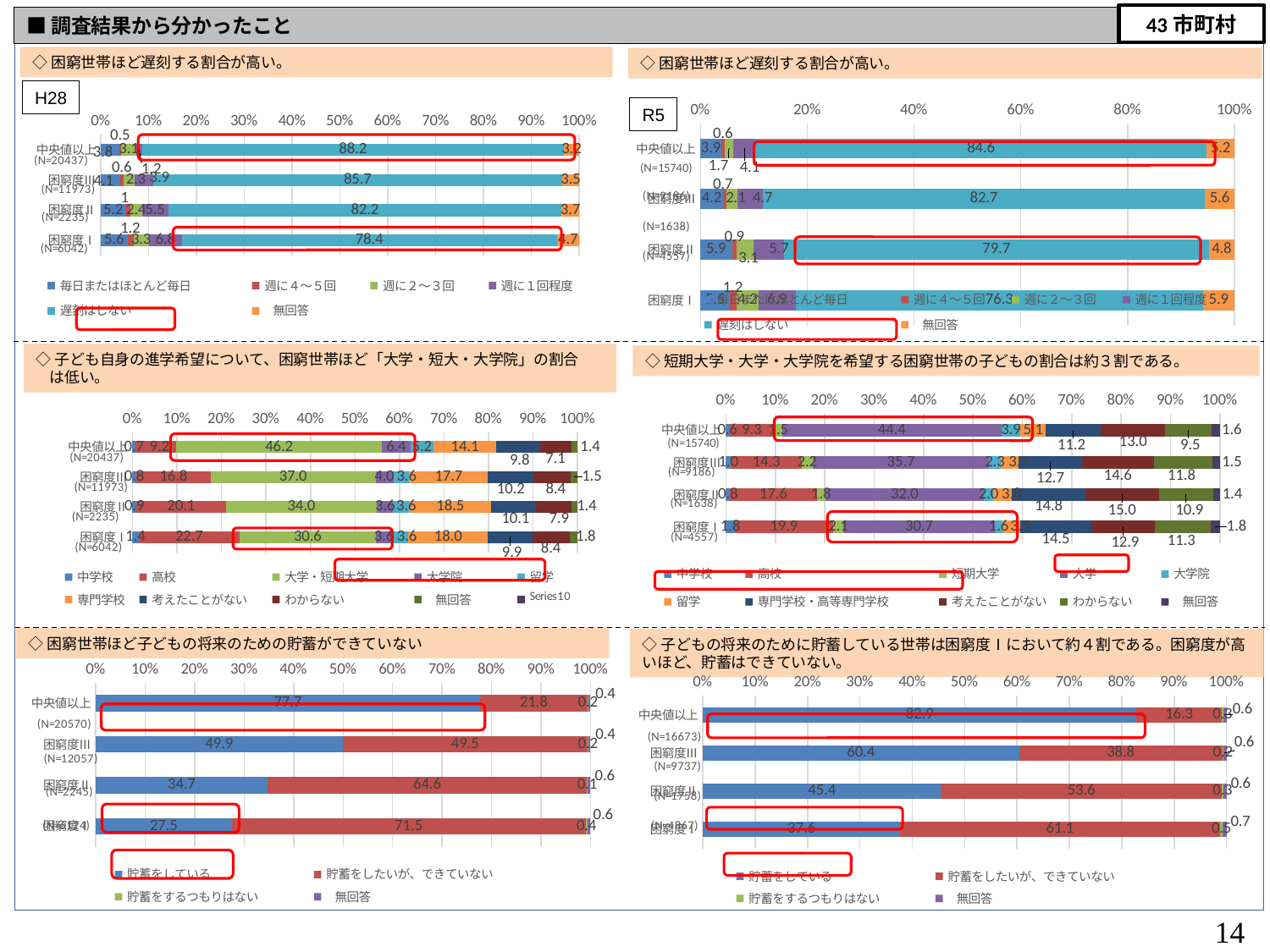

43市町村
■調査結果から分かったこと

◇困窮世帯ほど遅刻する割合が高い。
◇困窮世帯ほど遅刻する割合が高い。
H28

### Chart

| Category | 毎日またはほとんど毎日                   | 週に４～５回         | 週に２～３回         | 週に１回程度         | 遅刻はしない         |   無回答             |
|---|---|---|---|---|---|---|
| 中央値以上 | 3.8 | 0.5 | 3.1 | 1.2 | 88.2 | 3.2 |
| 困窮度Ⅲ | 4.1 | 0.6 | 2.3 | 3.9 | 85.7 | 3.5 |
| 困窮度Ⅱ | 5.2 | 1.0 | 2.4 | 5.5 | 82.2 | 3.7 |
| 困窮度Ⅰ | 5.6 | 1.2 | 3.3 | 6.8 | 78.4 | 4.7 |

### Chart

| Category | 毎日またはほとんど毎日                   | 週に４～５回         | 週に２～３回         | 週に１回程度         | 遅刻はしない         |   無回答             |
|---|---|---|---|---|---|---|
| 中央値以上 | 3.9 | 0.6 | 1.7 | 4.1 | 84.6 | 5.2 |
| 困窮度Ⅲ | 4.2 | 0.7 | 2.1 | 4.7 | 82.7 | 5.6 |
| 困窮度Ⅱ | 5.9 | 0.9 | 3.1 | 5.7 | 79.7 | 4.8 |
| 困窮度Ⅰ | 5.5 | 1.2 | 4.2 | 6.9 | 76.3 | 5.9 |

R5

(N=15740)
◇子ども自身の進学希望について、困窮世帯ほど「大学・短大・大学院」の割合
   は低い。
◇短期大学・大学・大学院を希望する困窮世帯の子どもの割合は約３割である。

### Chart

| Category | 中学校 | 高校                 | 短期大学             | 大学                 | 大学院               | 留学                 | 専門学校・高等専門学校                   | 考えたことがない     | わからない           |   無回答             |
|---|---|---|---|---|---|---|---|---|---|---|
| 中央値以上 | 0.6 | 9.3 | 1.5 | 44.4 | 3.9 | 5.1 | 11.2 | 13.0 | 9.5 | 1.6 |
| 困窮度Ⅲ | 1.0 | 14.3 | 2.2 | 35.7 | 2.3 | 3.7 | 12.7 | 14.6 | 11.8 | 1.5 |
| 困窮度Ⅱ | 0.8 | 17.6 | 1.8 | 32.0 | 2.0 | 3.8 | 14.8 | 15.0 | 10.9 | 1.4 |
| 困窮度Ⅰ | 1.8 | 19.9 | 2.1 | 30.7 | 1.6 | 3.5 | 14.5 | 12.9 | 11.3 | 1.8 |

### Chart

| Category | 中学校 | 高校                 | 大学・短期大学             | 大学院               | 留学                 | 専門学校 | 考えたことがない     | わからない           |   無回答             |  |
|---|---|---|---|---|---|---|---|---|---|---|
| 中央値以上 | 0.7 | 9.2 | 46.2 | 6.4 | 5.2 | 14.1 | 9.8 | 7.1 | 1.4 | None |
| 困窮度Ⅲ | 0.8 | 16.8 | 37.0 | 4.0 | 3.6 | 17.7 | 10.2 | 8.4 | 1.5 | None |
| 困窮度Ⅱ | 0.9 | 20.1 | 34.0 | 3.6 | 3.6 | 18.5 | 10.1 | 7.9 | 1.4 | None |
| 困窮度Ⅰ | 1.4 | 22.7 | 30.6 | 3.6 | 3.6 | 18.0 | 9.9 | 8.4 | 1.8 | None |
(N=15740)

◇困窮世帯ほど子どもの将来のための貯蓄ができていない
◇子どもの将来のために貯蓄している世帯は困窮度Ⅰにおいて約４割である。困窮度が高いほど、貯蓄はできていない。

### Chart

| Category | 貯蓄をしている       | 貯蓄をしたいが、できていない             | 貯蓄をするつもりはない                   |   無回答             |
|---|---|---|---|---|
| 中央値以上 | 77.7 | 21.8 | 0.2 | 0.4 |
| 困窮度Ⅲ | 49.9 | 49.5 | 0.2 | 0.4 |
| 困窮度Ⅱ | 34.7 | 64.6 | 0.1 | 0.6 |
| 困窮度Ⅰ | 27.5 | 71.5 | 0.4 | 0.6 |

### Chart

| Category | 貯蓄をしている       | 貯蓄をしたいが、できていない             | 貯蓄をするつもりはない                   |   無回答             |
|---|---|---|---|---|
| 中央値以上 | 82.9 | 16.3 | 0.3 | 0.6 |
| 困窮度Ⅲ | 60.4 | 38.8 | 0.2 | 0.6 |
| 困窮度Ⅱ | 45.4 | 53.6 | 0.3 | 0.6 |
| 困窮度Ⅰ | 37.6 | 61.1 | 0.5 | 0.7 |

14